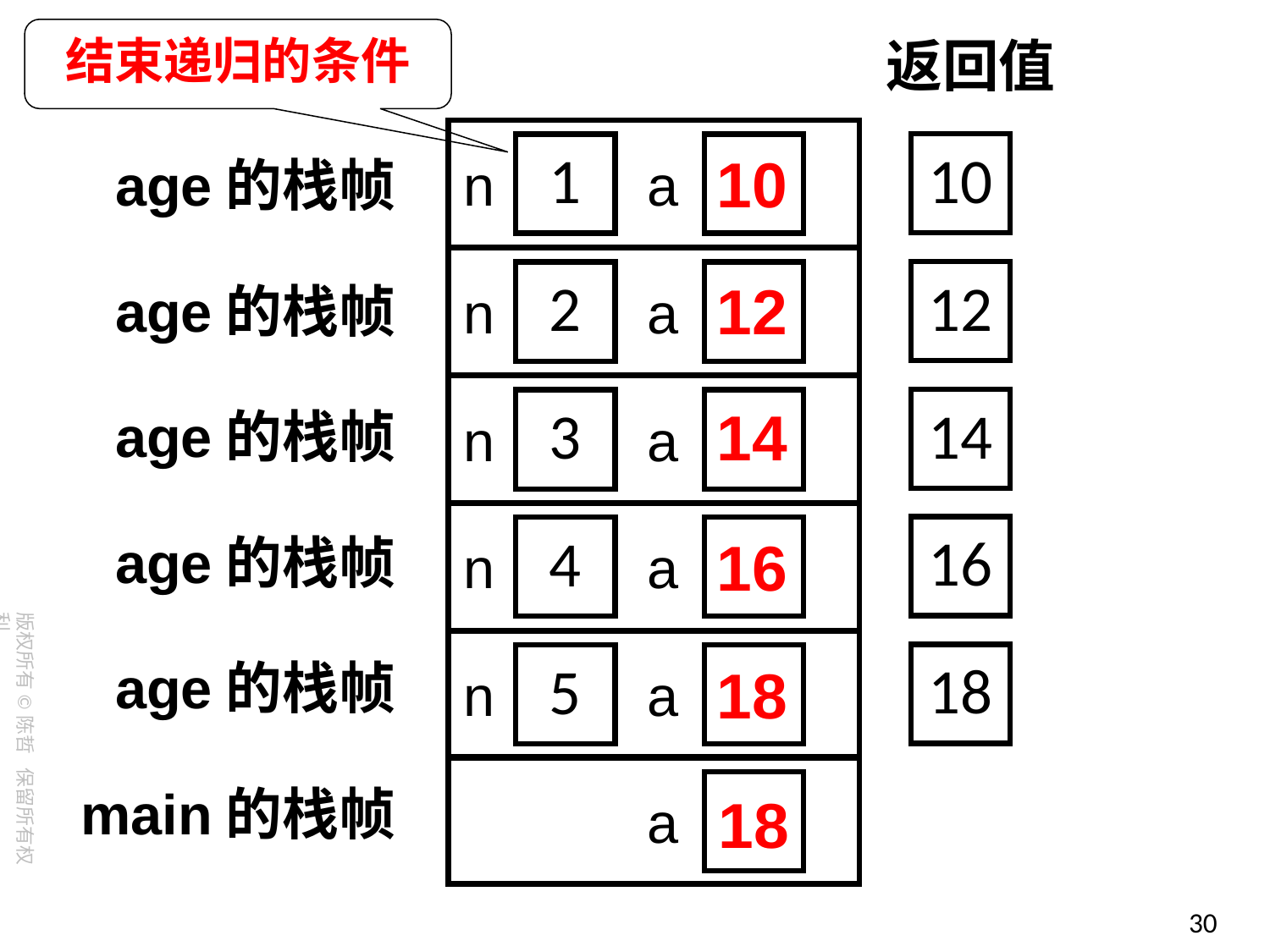

结束递归的条件
返回值

10
1

n
a
age的栈帧
10

12
2

age的栈帧
n
a
12

14
3

age的栈帧
14
n
a

16
4

age的栈帧
n
a
16

18
5

age的栈帧
n
a
18

main的栈帧

a
18
30